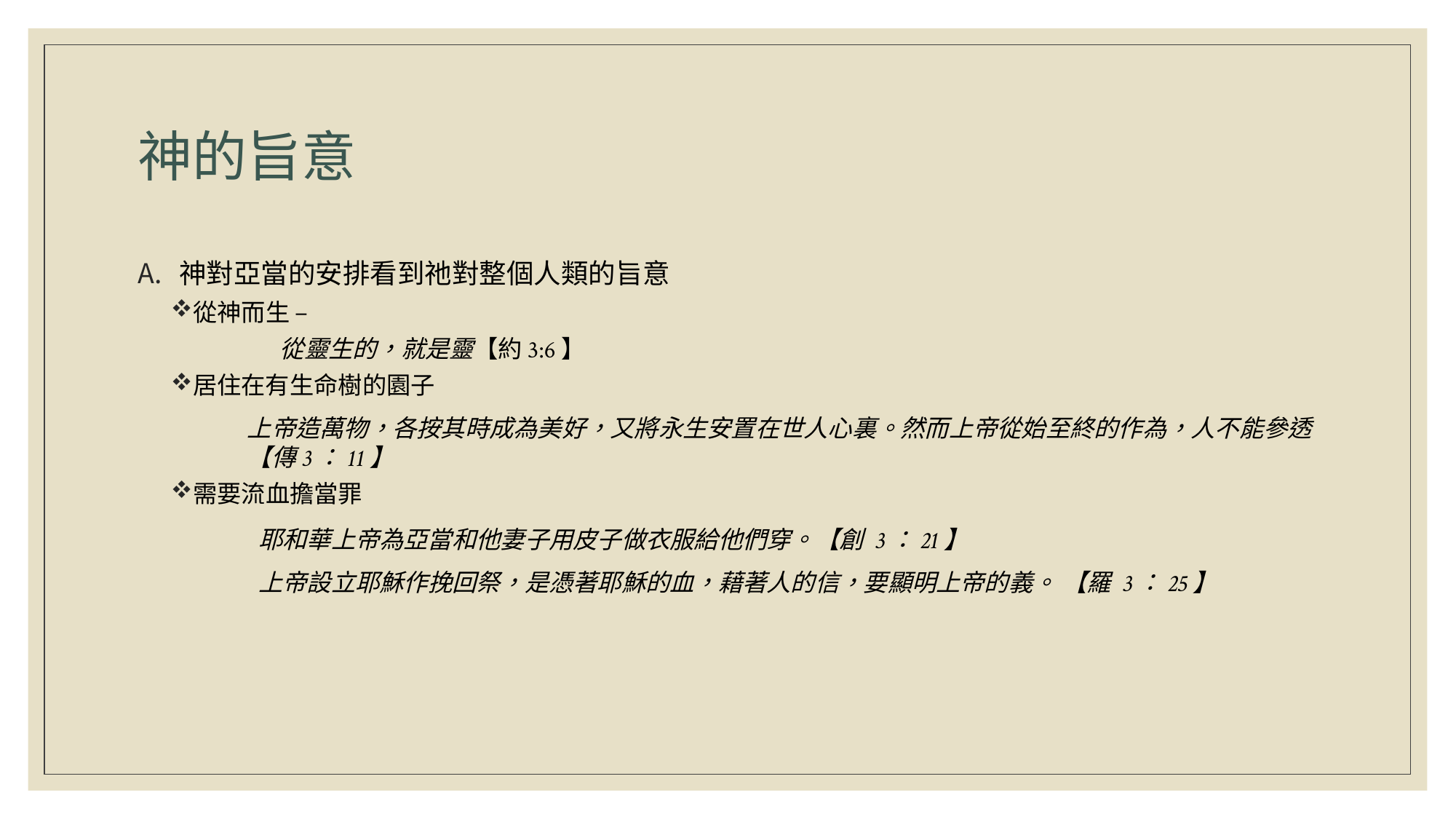

# 神的旨意
神對亞當的安排看到祂對整個人類的旨意
從神而生 –
	從靈生的，就是靈【約3:6】
居住在有生命樹的園子
	上帝造萬物，各按其時成為美好，又將永生安置在世人心裏。然而上帝從始至終的作為，人不能參透	【傳3：11】
需要流血擔當罪
	 耶和華上帝為亞當和他妻子用皮子做衣服給他們穿。【創 3：21】
	 上帝設立耶穌作挽回祭，是憑著耶穌的血，藉著人的信，要顯明上帝的義。 【羅 3：25】